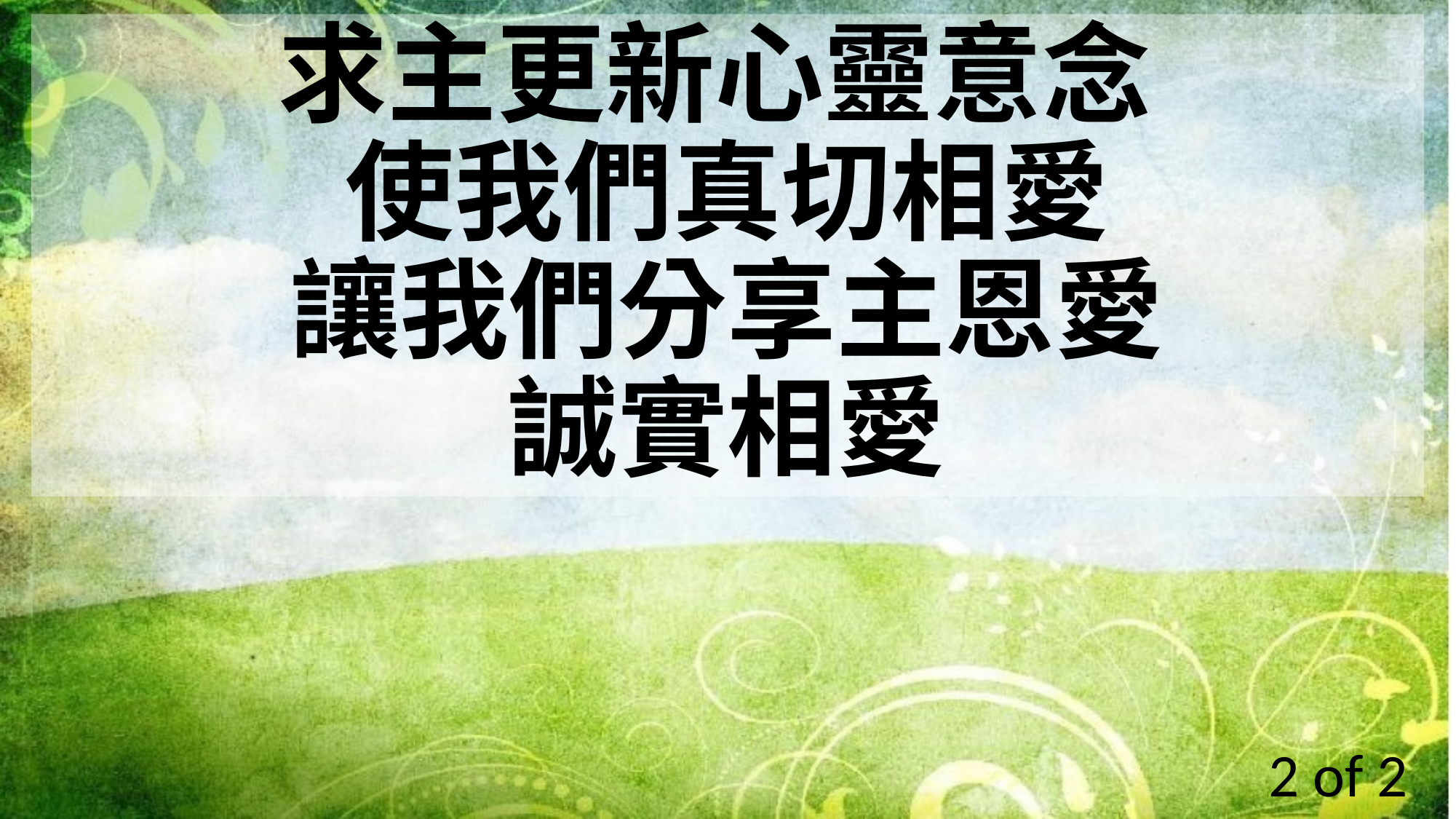

求主更新心靈意念
使我們真切相愛
讓我們分享主恩愛
誠實相愛

2 of 2